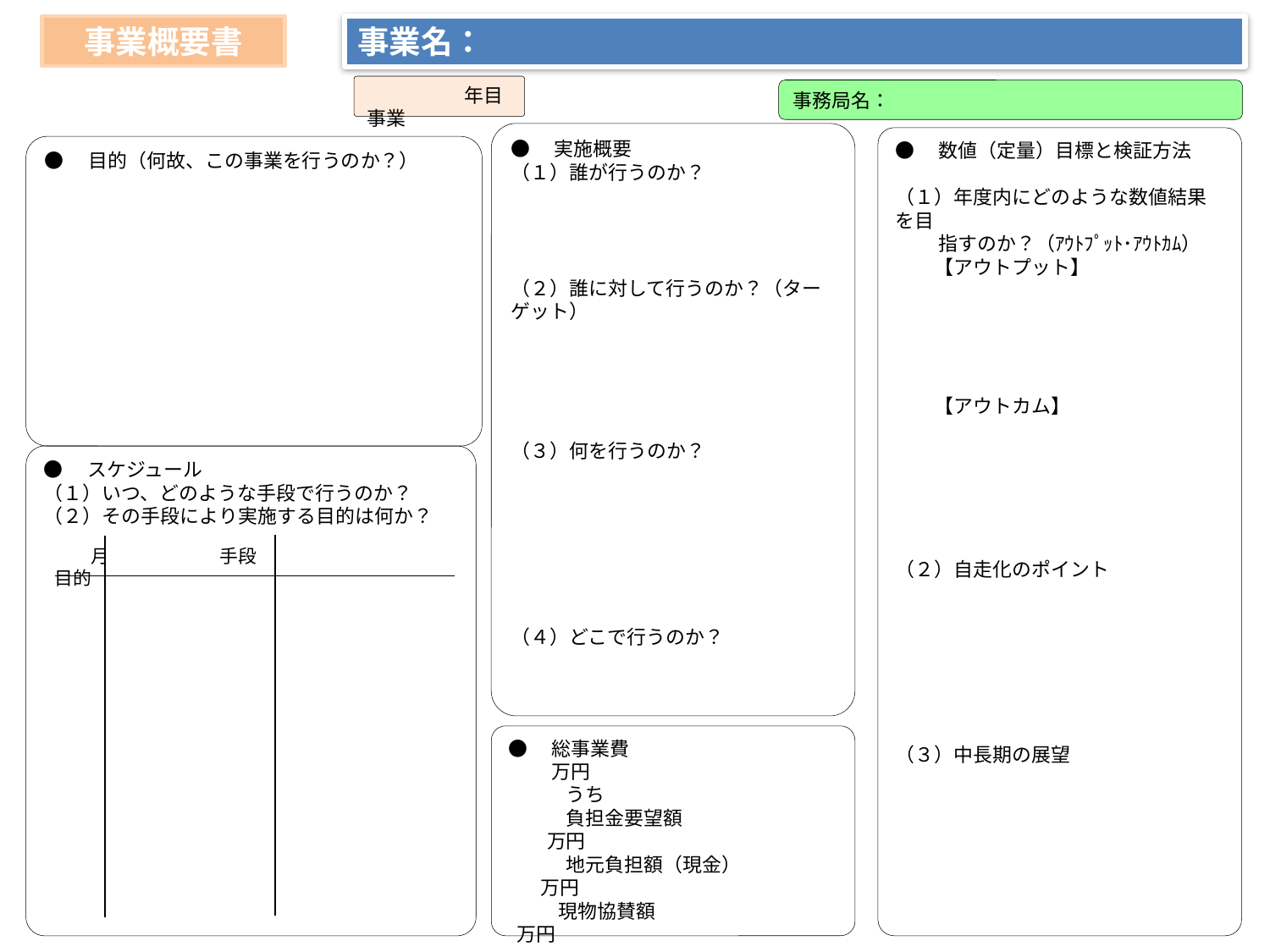

事業概要書
事業名：
　　　　　年目事業

事務局名：
●　実施概要
（１）誰が行うのか？

（２）誰に対して行うのか？（ターゲット）

（３）何を行うのか？

（４）どこで行うのか？

●　数値（定量）目標と検証方法

（１）年度内にどのような数値結果を目
　　 指すのか？（ｱｳﾄﾌﾟｯﾄ･ｱｳﾄｶﾑ）
　　【アウトプット】

　　【アウトカム】

（２）自走化のポイント

（３）中長期の展望

●　目的（何故、この事業を行うのか？）

●　スケジュール
（１）いつ、どのような手段で行うのか？
（２）その手段により実施する目的は何か？

※パンフ・ＨＰ等を作って終わりでは、目的を達成とはなりません。
　　月　　　　　　手段　　　　　　　　　　　目的

●　総事業費　　　　　　　　　　　　 万円
　　　うち
　　　負担金要望額　　　　　　　　　万円
　　　地元負担額（現金）　　　　　   万円
   　   現物協賛額　　　　　　　　　    万円